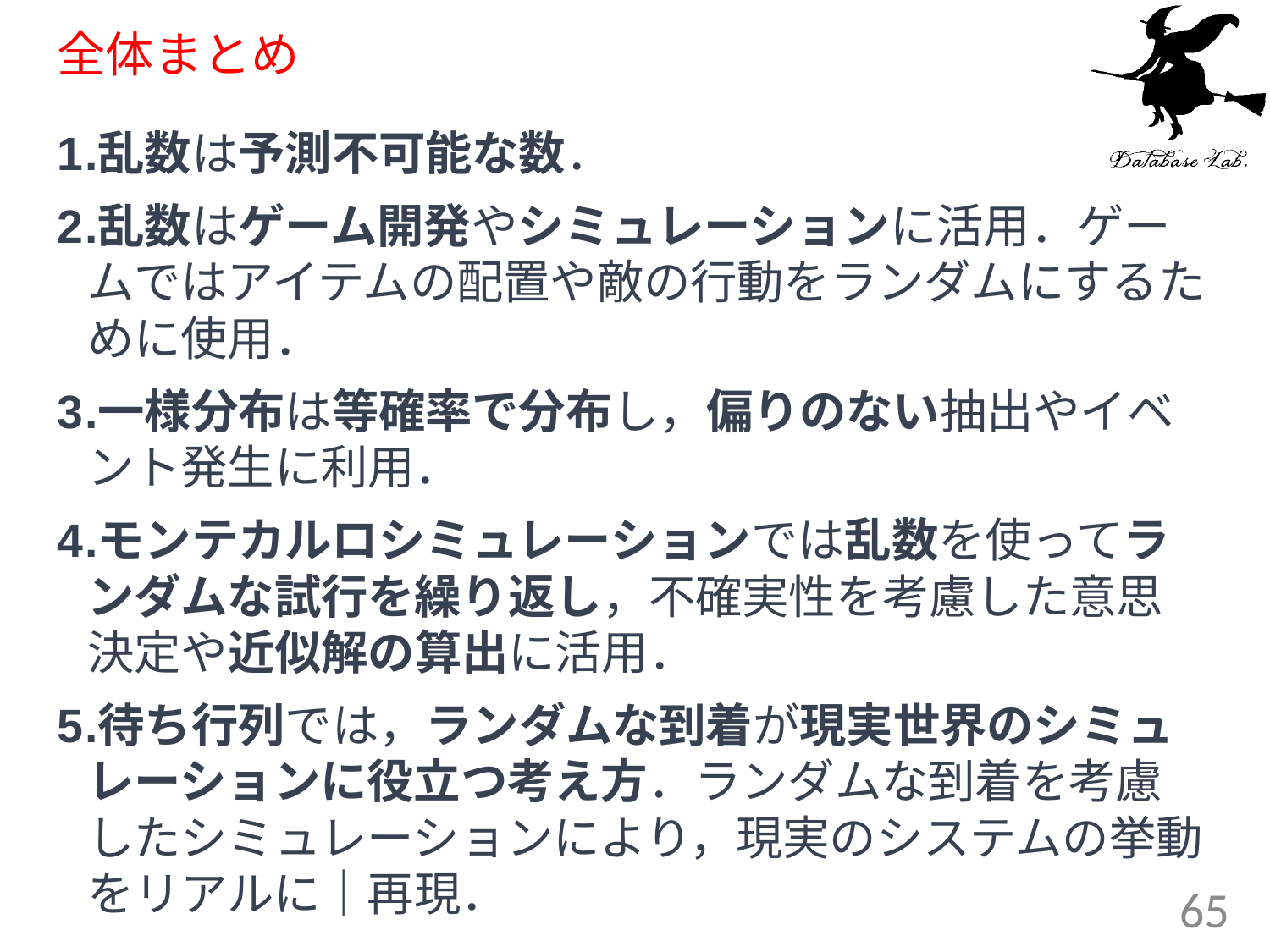

# 全体まとめ
乱数は予測不可能な数．
乱数はゲーム開発やシミュレーションに活用．ゲームではアイテムの配置や敵の行動をランダムにするために使用．
一様分布は等確率で分布し，偏りのない抽出やイベント発生に利用．
モンテカルロシミュレーションでは乱数を使ってランダムな試行を繰り返し，不確実性を考慮した意思決定や近似解の算出に活用．
待ち行列では，ランダムな到着が現実世界のシミュレーションに役立つ考え方．ランダムな到着を考慮したシミュレーションにより，現実のシステムの挙動をリアルに｜再現．

65